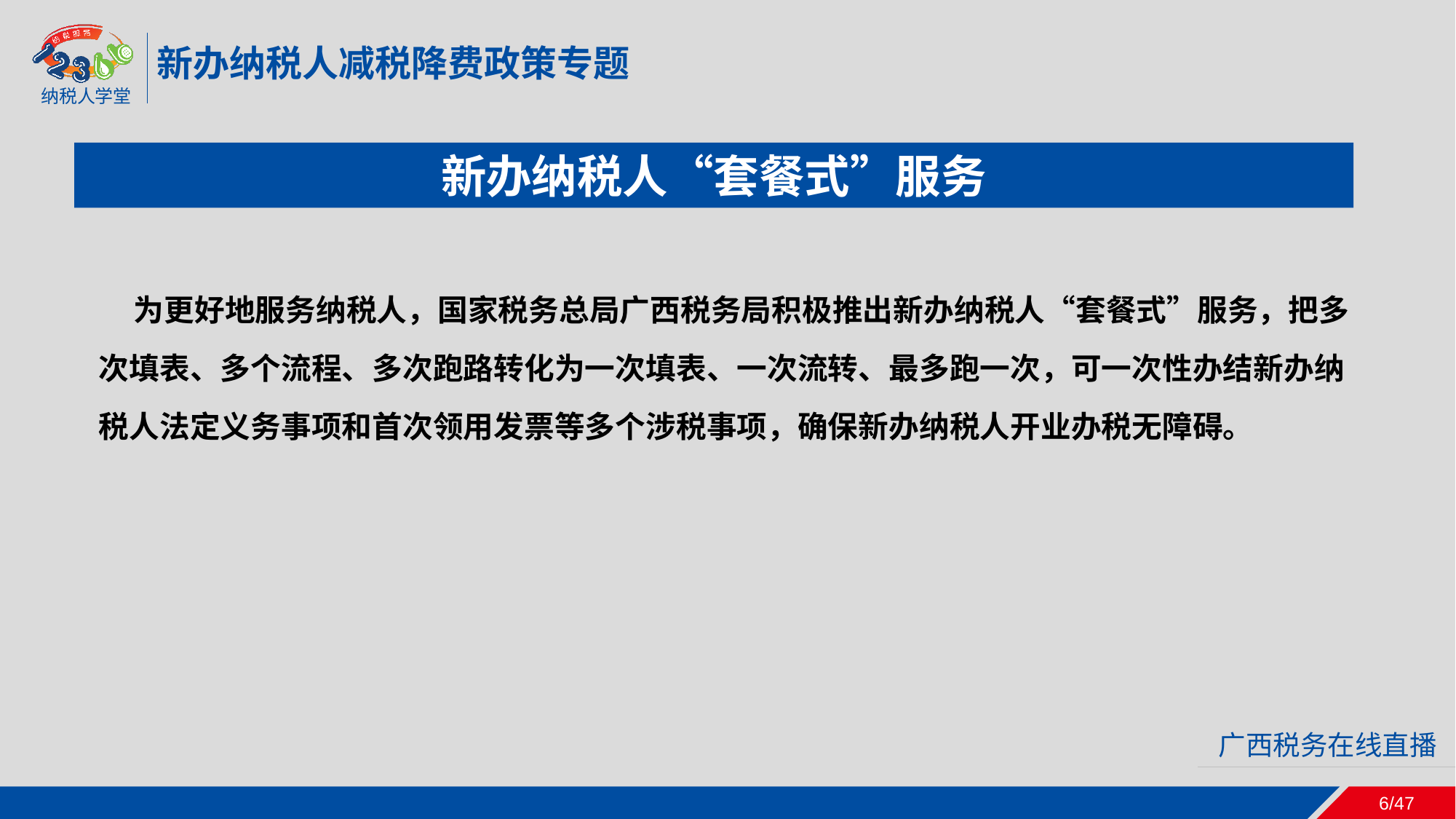

新办纳税人减税降费政策专题
新办纳税人“套餐式”服务
    为更好地服务纳税人，国家税务总局广西税务局积极推出新办纳税人“套餐式”服务，把多次填表、多个流程、多次跑路转化为一次填表、一次流转、最多跑一次，可一次性办结新办纳税人法定义务事项和首次领用发票等多个涉税事项，确保新办纳税人开业办税无障碍。